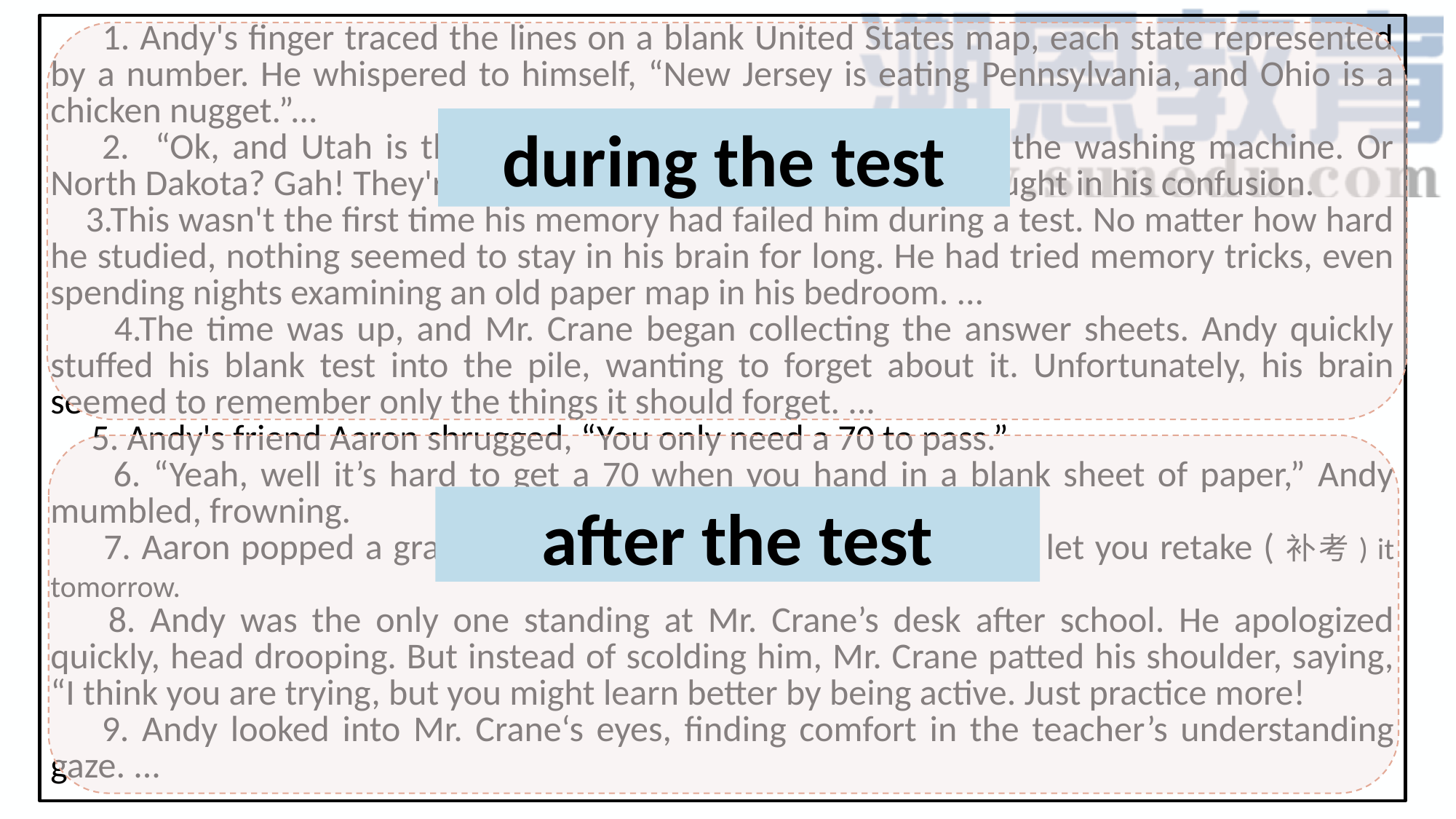

1. Andy's finger traced the lines on a blank United States map, each state represented by a number. He whispered to himself, “New Jersey is eating Pennsylvania, and Ohio is a chicken nugget.”...
    2.  “Ok, and Utah is the washing machine. No, Montana is the washing machine. Or North Dakota? Gah! They're all washing machines!” Andy was caught in his confusion.
    3.This wasn't the first time his memory had failed him during a test. No matter how hard he studied, nothing seemed to stay in his brain for long. He had tried memory tricks, even spending nights examining an old paper map in his bedroom. ...
     4.The time was up, and Mr. Crane began collecting the answer sheets. Andy quickly stuffed his blank test into the pile, wanting to forget about it. Unfortunately, his brain seemed to remember only the things it should forget. ...
     5. Andy's friend Aaron shrugged, “You only need a 70 to pass.”
     6. “Yeah, well it’s hard to get a 70 when you hand in a blank sheet of paper,” Andy mumbled, frowning.
     7. Aaron popped a grape into his mouth. “Well, Mr. Crane will let you retake (补考) it tomorrow.
    8. Andy was the only one standing at Mr. Crane’s desk after school. He apologized quickly, head drooping. But instead of scolding him, Mr. Crane patted his shoulder, saying, “I think you are trying, but you might learn better by being active. Just practice more!
    9. Andy looked into Mr. Crane‘s eyes, finding comfort in the teacher’s understanding gaze. ...

during the test

after the test